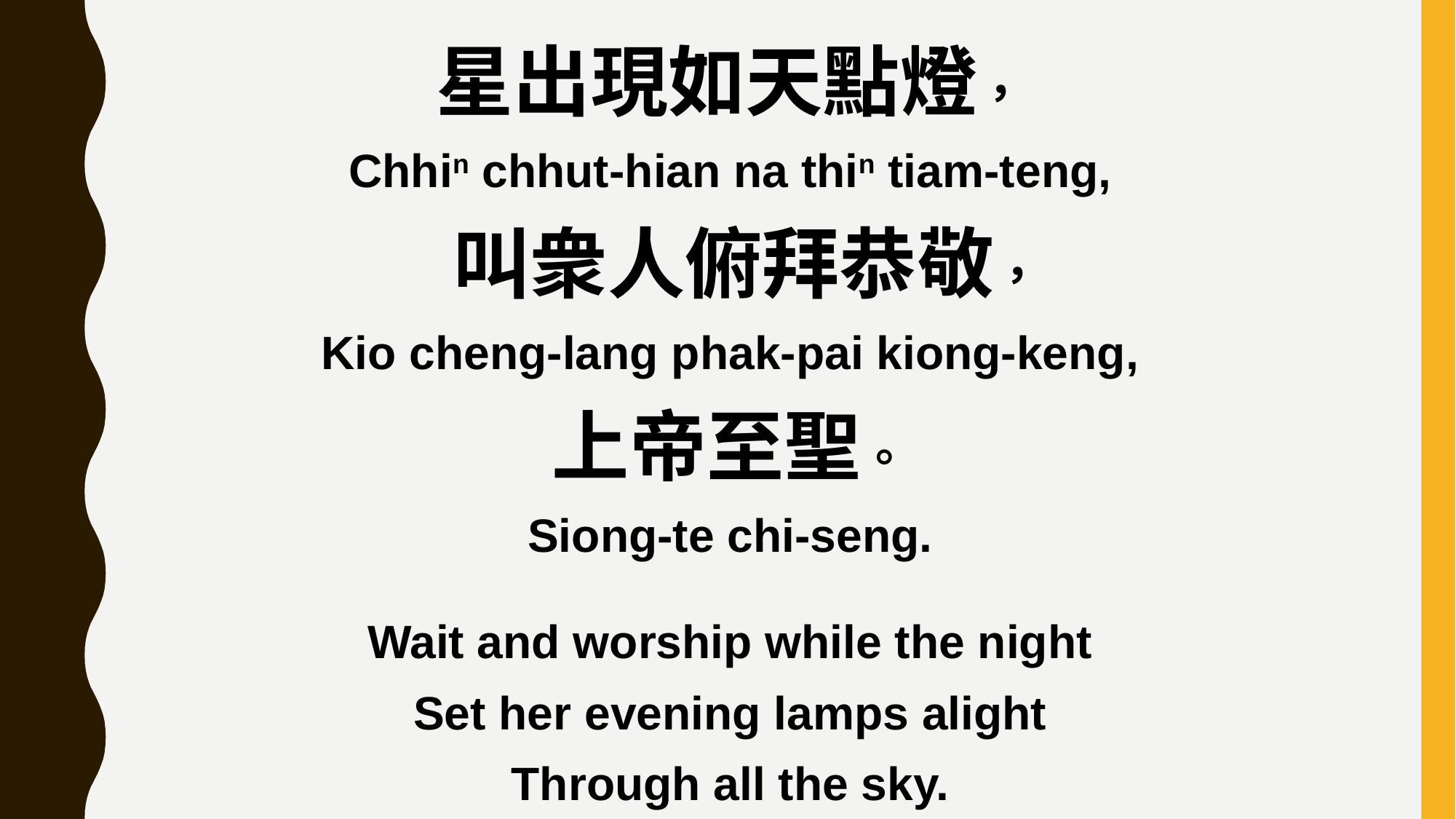

星出現如天點燈，
Chhin chhut-hian na thin tiam-teng,
 叫衆人俯拜恭敬，
Kio cheng-lang phak-pai kiong-keng,
上帝至聖。
Siong-te chi-seng.

Wait and worship while the night
Set her evening lamps alight
Through all the sky.